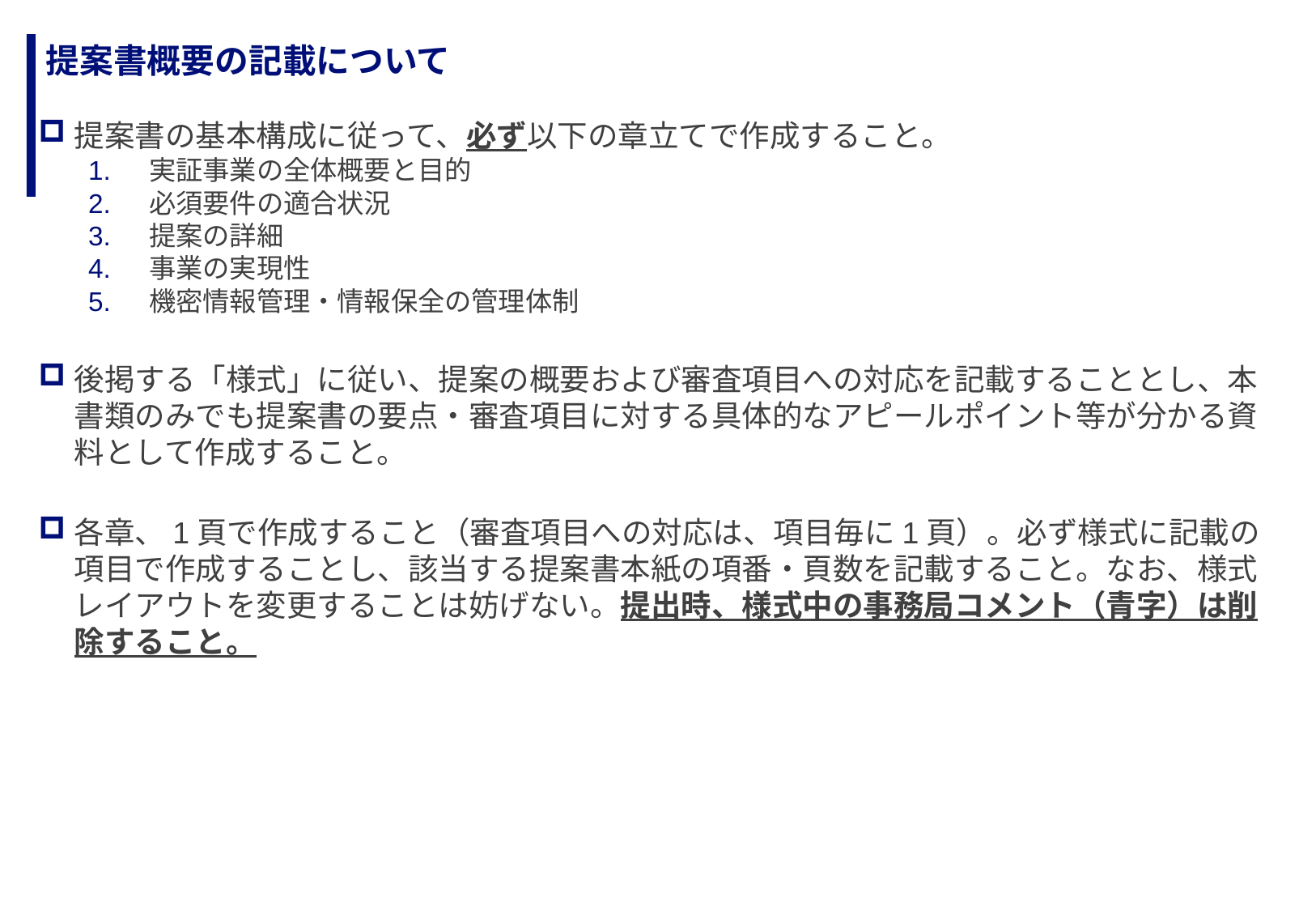

# 提案書概要の記載について
提案書の基本構成に従って、必ず以下の章立てで作成すること。
実証事業の全体概要と目的
必須要件の適合状況
提案の詳細
事業の実現性
機密情報管理・情報保全の管理体制

後掲する「様式」に従い、提案の概要および審査項目への対応を記載することとし、本書類のみでも提案書の要点・審査項目に対する具体的なアピールポイント等が分かる資料として作成すること。

各章、1頁で作成すること（審査項目への対応は、項目毎に1頁）。必ず様式に記載の項目で作成することし、該当する提案書本紙の項番・頁数を記載すること。なお、様式レイアウトを変更することは妨げない。提出時、様式中の事務局コメント（青字）は削除すること。